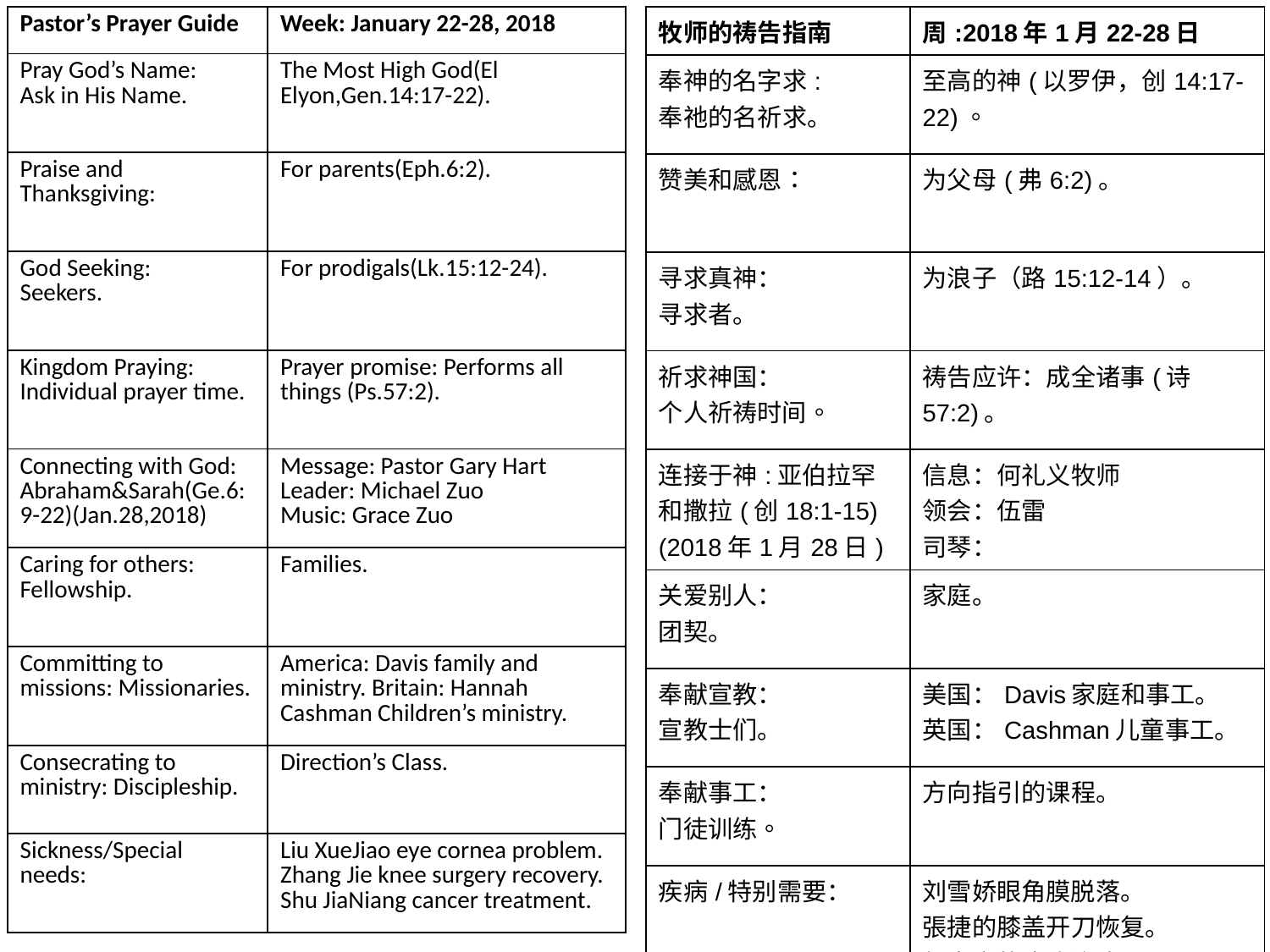

| 牧师的祷告指南 | 周:2018年1月22-28日 |
| --- | --- |
| 奉神的名字求: 奉祂的名祈求。 | 至高的神(以罗伊，创14:17-22)。 |
| 赞美和感恩： | 为父母(弗6:2)。 |
| 寻求真神： 寻求者。 | 为浪子（路15:12-14）。 |
| 祈求神国： 个人祈祷时间。 | 祷告应许：成全诸事(诗57:2)。 |
| 连接于神:亚伯拉罕和撒拉(创18:1-15) (2018年1月28日) | 信息：何礼义牧师 领会：伍雷 司琴： |
| 关爱别人： 团契。 | 家庭。 |
| 奉献宣教： 宣教士们。 | 美国：Davis家庭和事工。 英国：Cashman儿童事工。 |
| 奉献事工： 门徒训练。 | 方向指引的课程。 |
| 疾病/特别需要： | 刘雪娇眼角膜脱落。 張捷的膝盖开刀恢复。 舒嘉宁的癌症治疗。 |
| Pastor’s Prayer Guide | Week: January 22-28, 2018 |
| --- | --- |
| Pray God’s Name: Ask in His Name. | The Most High God(El Elyon,Gen.14:17-22). |
| Praise and Thanksgiving: | For parents(Eph.6:2). |
| God Seeking: Seekers. | For prodigals(Lk.15:12-24). |
| Kingdom Praying: Individual prayer time. | Prayer promise: Performs all things (Ps.57:2). |
| Connecting with God: Abraham&Sarah(Ge.6:9-22)(Jan.28,2018) | Message: Pastor Gary Hart Leader: Michael Zuo Music: Grace Zuo |
| Caring for others: Fellowship. | Families. |
| Committing to missions: Missionaries. | America: Davis family and ministry. Britain: Hannah Cashman Children’s ministry. |
| Consecrating to ministry: Discipleship. | Direction’s Class. |
| Sickness/Special needs: | Liu XueJiao eye cornea problem. Zhang Jie knee surgery recovery. Shu JiaNiang cancer treatment. |